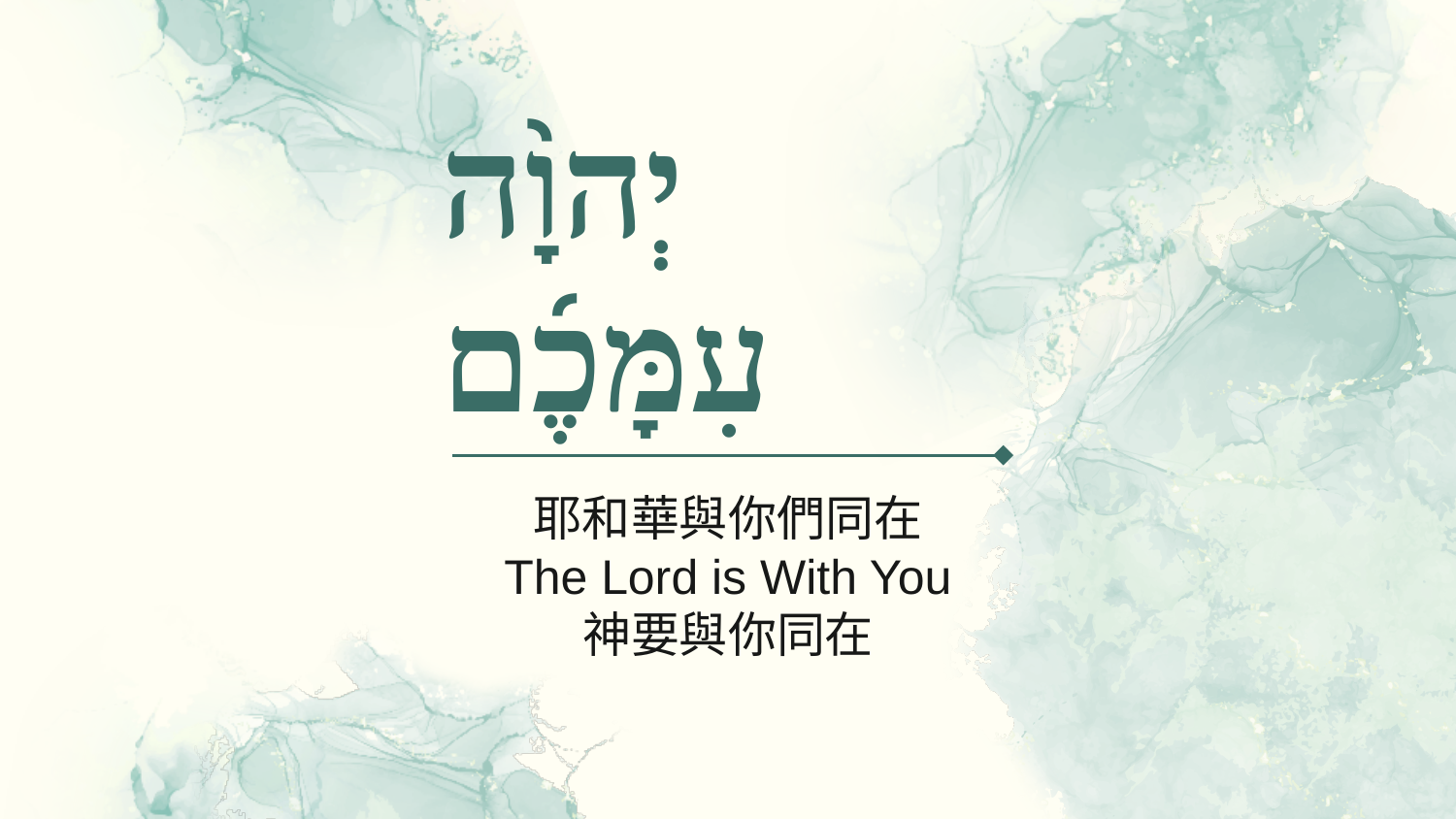

# יְהוָ֨ה עִמָּכֶ֜ם
耶和華與你們同在
The Lord is With You
神要與你同在